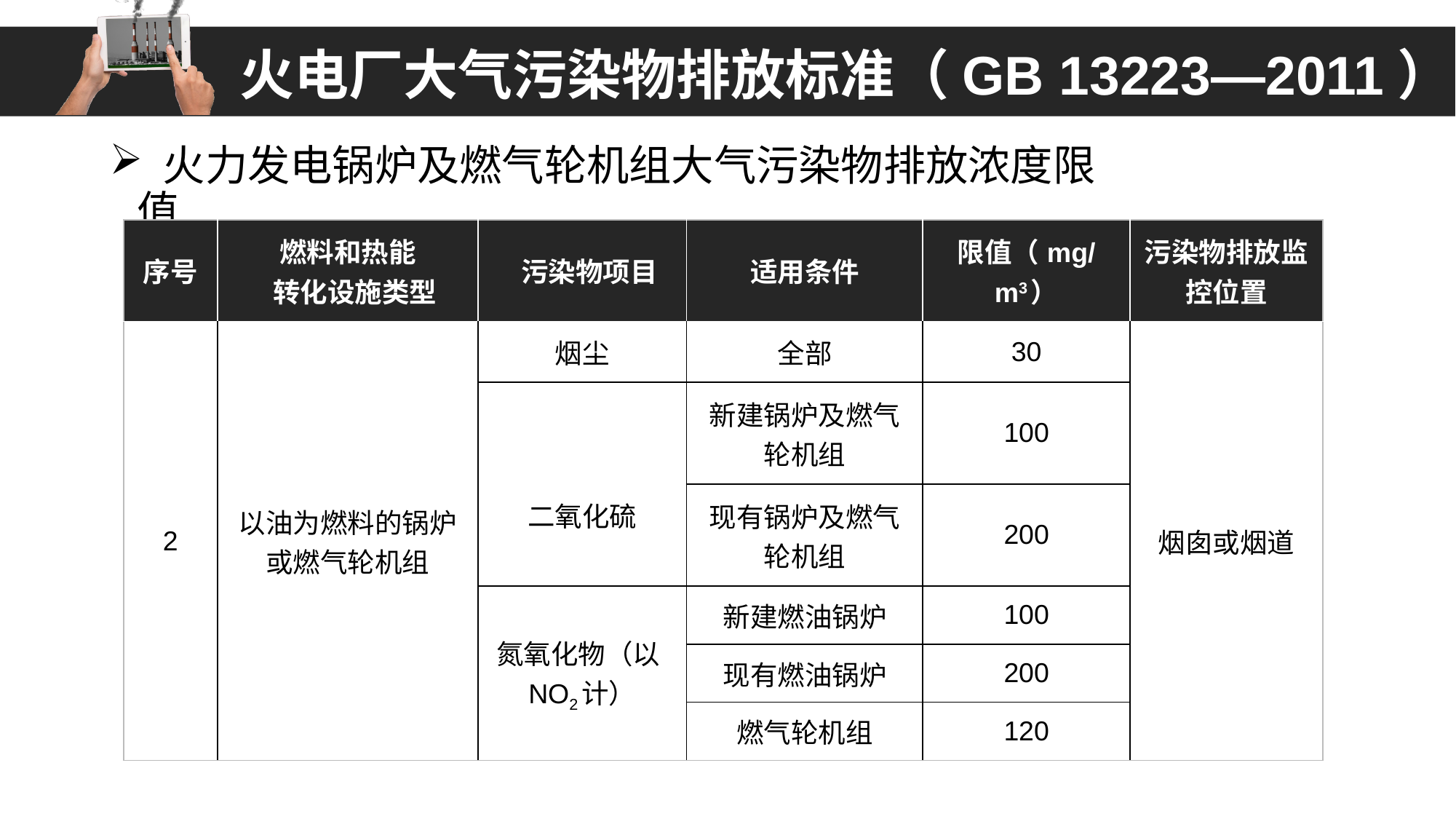

火电厂大气污染物排放标准（GB 13223—2011）
 火力发电锅炉及燃气轮机组大气污染物排放浓度限值
| 序号 | 燃料和热能 转化设施类型 | 污染物项目 | 适用条件 | 限值（mg/m3） | 污染物排放监控位置 |
| --- | --- | --- | --- | --- | --- |
| 2 | 以油为燃料的锅炉或燃气轮机组 | 烟尘 | 全部 | 30 | 烟囱或烟道 |
|  |  | 二氧化硫 | 新建锅炉及燃气轮机组 | 100 |  |
|  |  |  | 现有锅炉及燃气轮机组 | 200 |  |
|  |  | 氮氧化物（以NO2计） | 新建燃油锅炉 | 100 |  |
|  |  |  | 现有燃油锅炉 | 200 |  |
|  |  |  | 燃气轮机组 | 120 |  |